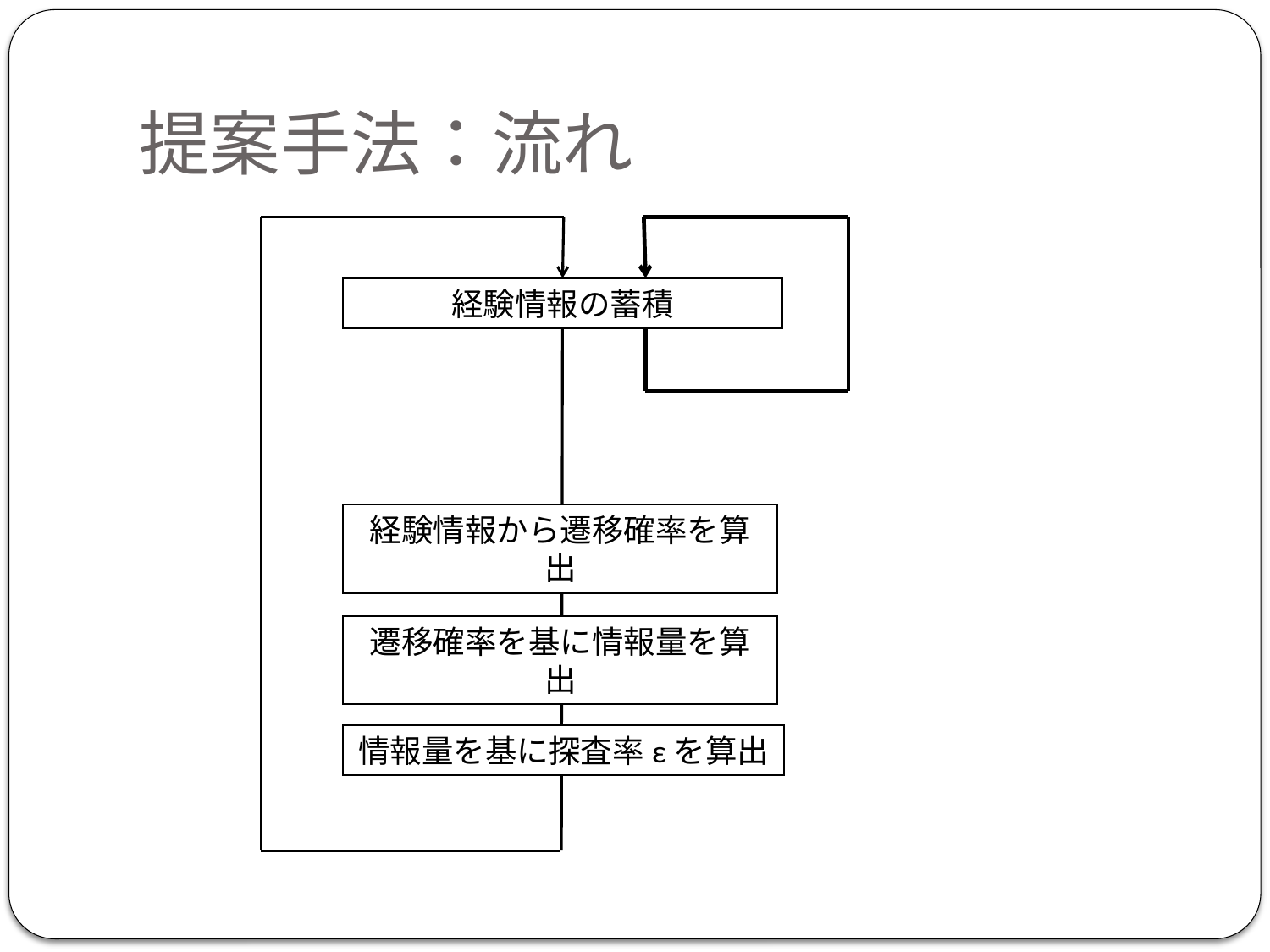

# 提案手法：流れ
経験情報の蓄積
経験情報から遷移確率を算出
遷移確率を基に情報量を算出
情報量を基に探査率εを算出